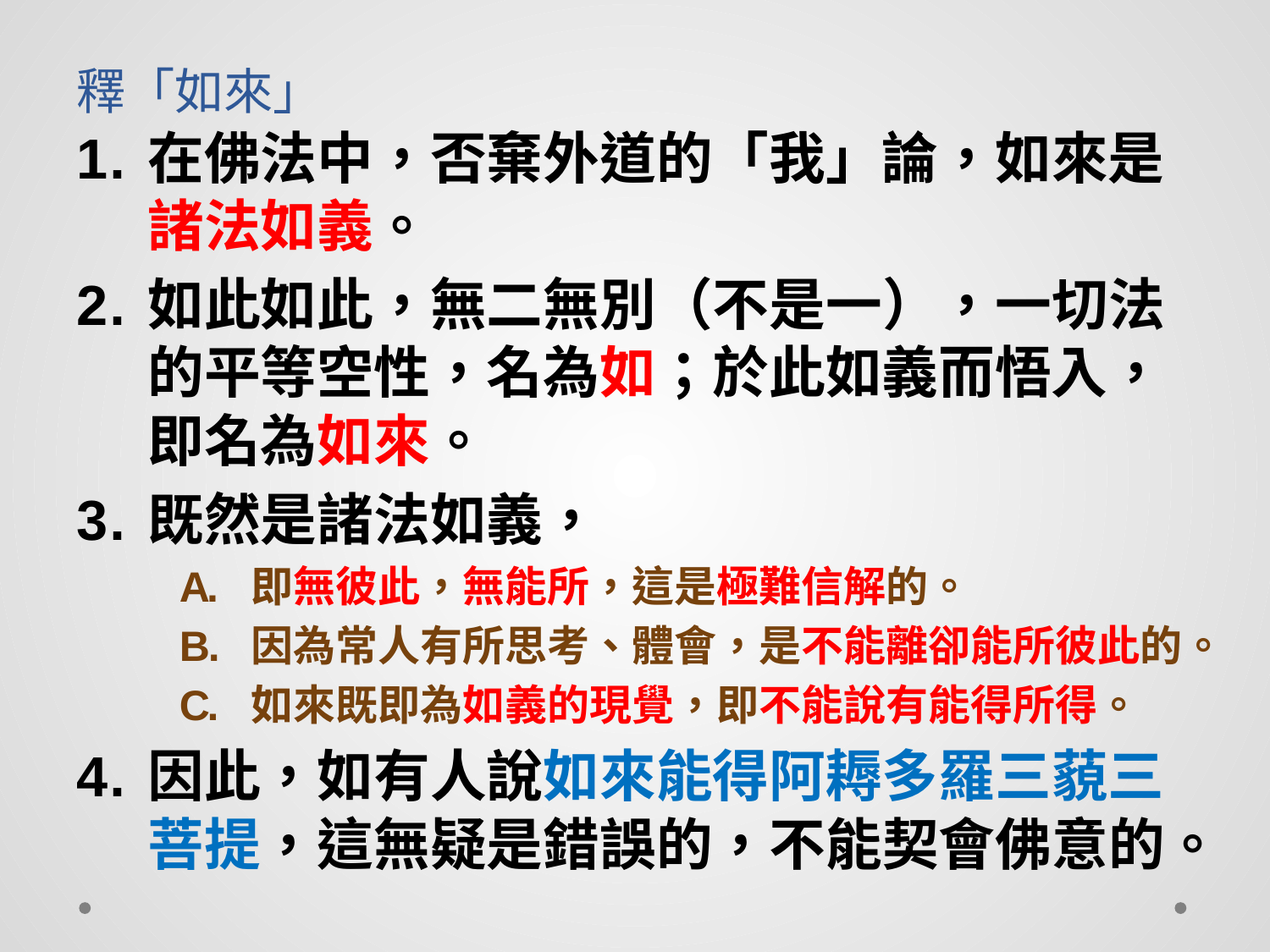

# 釋「如來」
在佛法中，否棄外道的「我」論，如來是諸法如義。
如此如此，無二無別（不是一），一切法的平等空性，名為如；於此如義而悟入，即名為如來。
既然是諸法如義，
即無彼此，無能所，這是極難信解的。
因為常人有所思考、體會，是不能離卻能所彼此的。
如來既即為如義的現覺，即不能說有能得所得。
因此，如有人說如來能得阿耨多羅三藐三菩提，這無疑是錯誤的，不能契會佛意的。